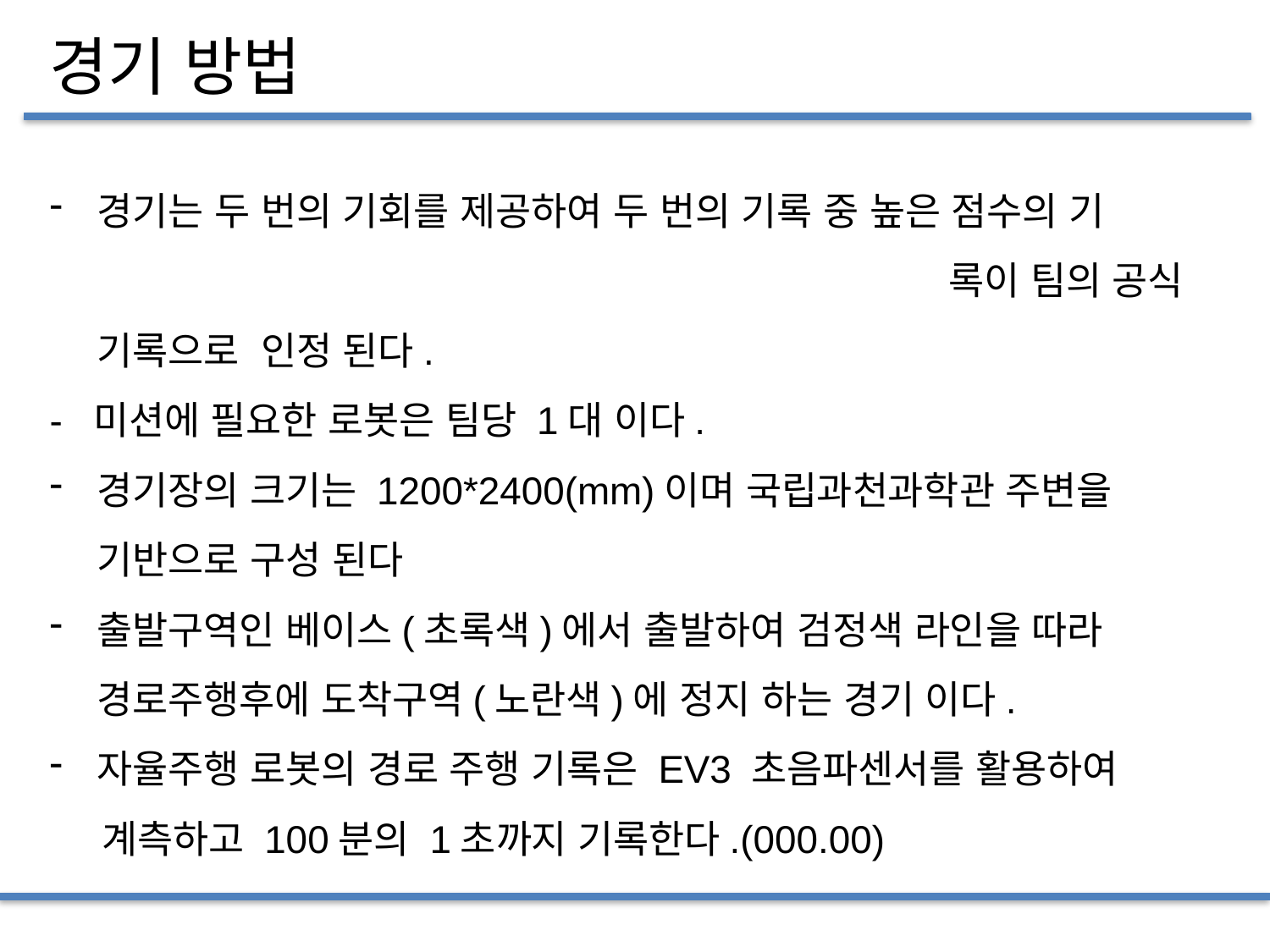

경기 방법

경기는 두 번의 기회를 제공하여 두 번의 기록 중 높은 점수의 기                                                                                           록이 팀의 공식 기록으로  인정 된다.
-  미션에 필요한 로봇은 팀당 1대 이다.
경기장의 크기는 1200*2400(mm)이며 국립과천과학관 주변을 기반으로 구성 된다
출발구역인 베이스(초록색)에서 출발하여 검정색 라인을 따라 경로주행후에 도착구역(노란색)에 정지 하는 경기 이다.
자율주행 로봇의 경로 주행 기록은 EV3 초음파센서를 활용하여
    계측하고 100분의 1초까지 기록한다.(000.00)